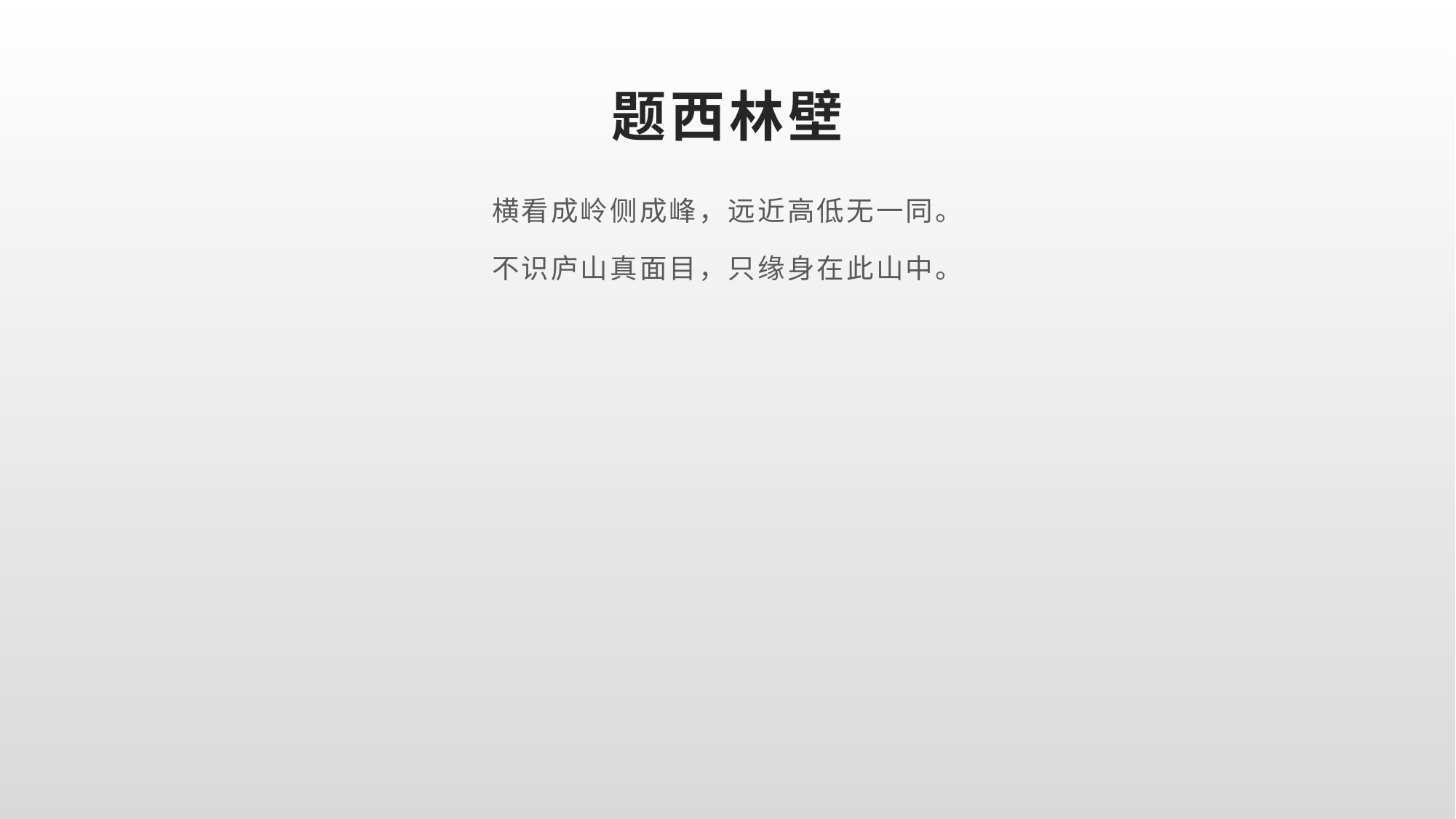

# 题西林壁
横看成岭侧成峰，远近高低无一同。
不识庐山真面目，只缘身在此山中。